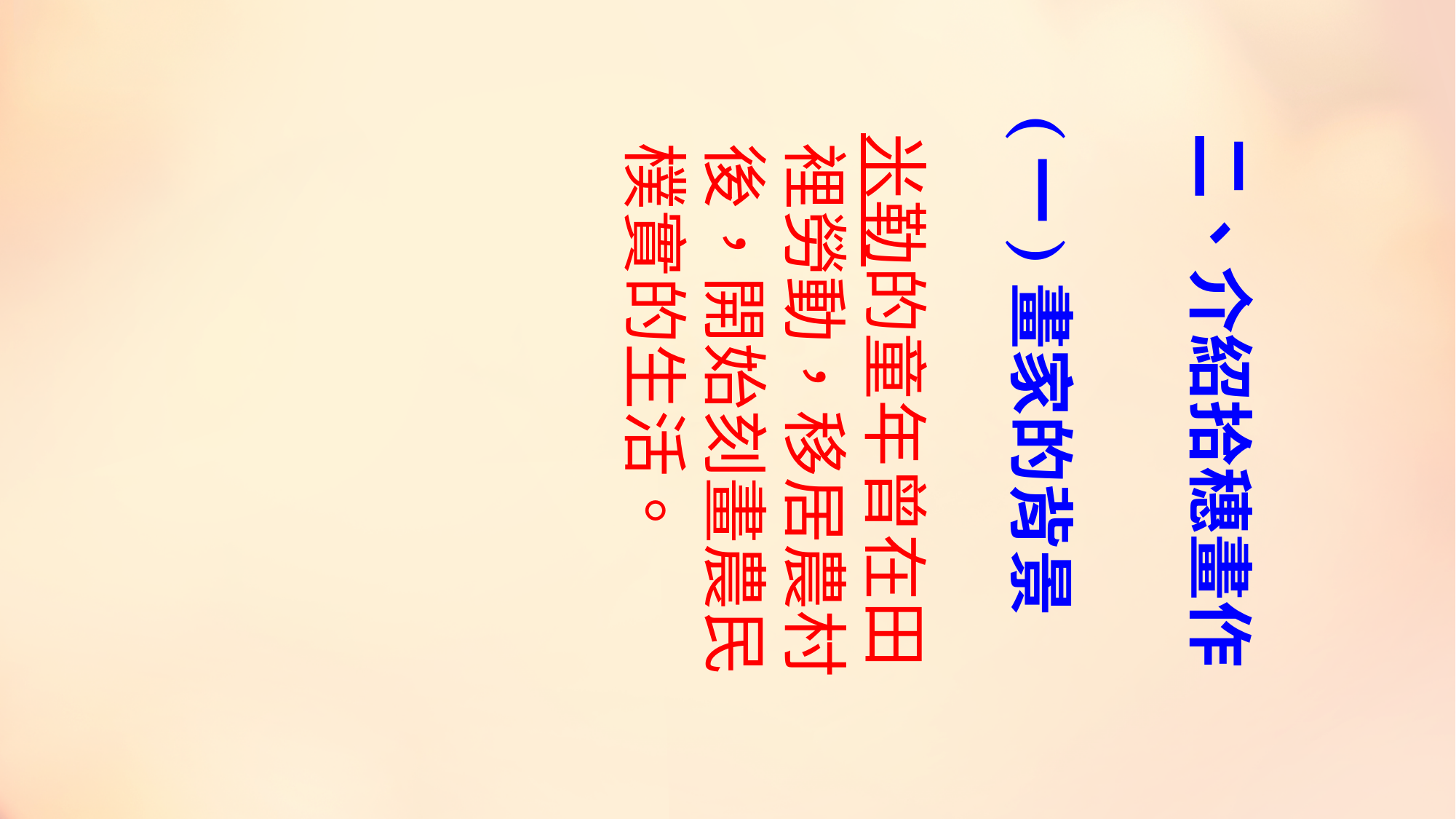

二、介紹拾穗畫作
 米勒的童年曾在田裡勞動，移居農村後，開始刻畫農民樸實的生活。
(一)畫家的背景